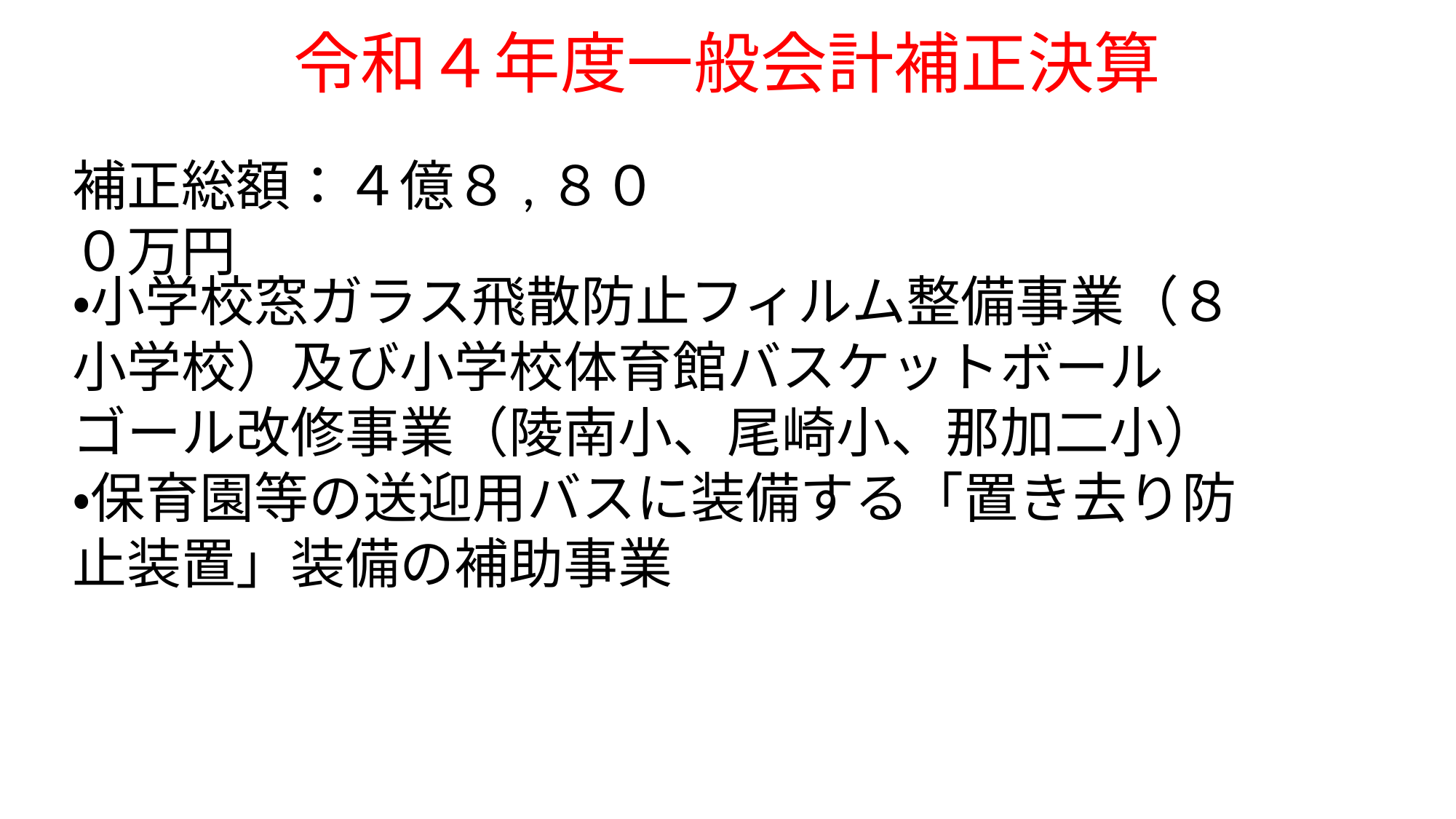

令和４年度一般会計補正決算
補正総額：４億８,８００万円
・小学校窓ガラス飛散防止フィルム整備事業（８小学校）及び小学校体育館バスケットボールゴール改修事業（陵南小、尾崎小、那加二小）
・保育園等の送迎用バスに装備する「置き去り防止装置」装備の補助事業